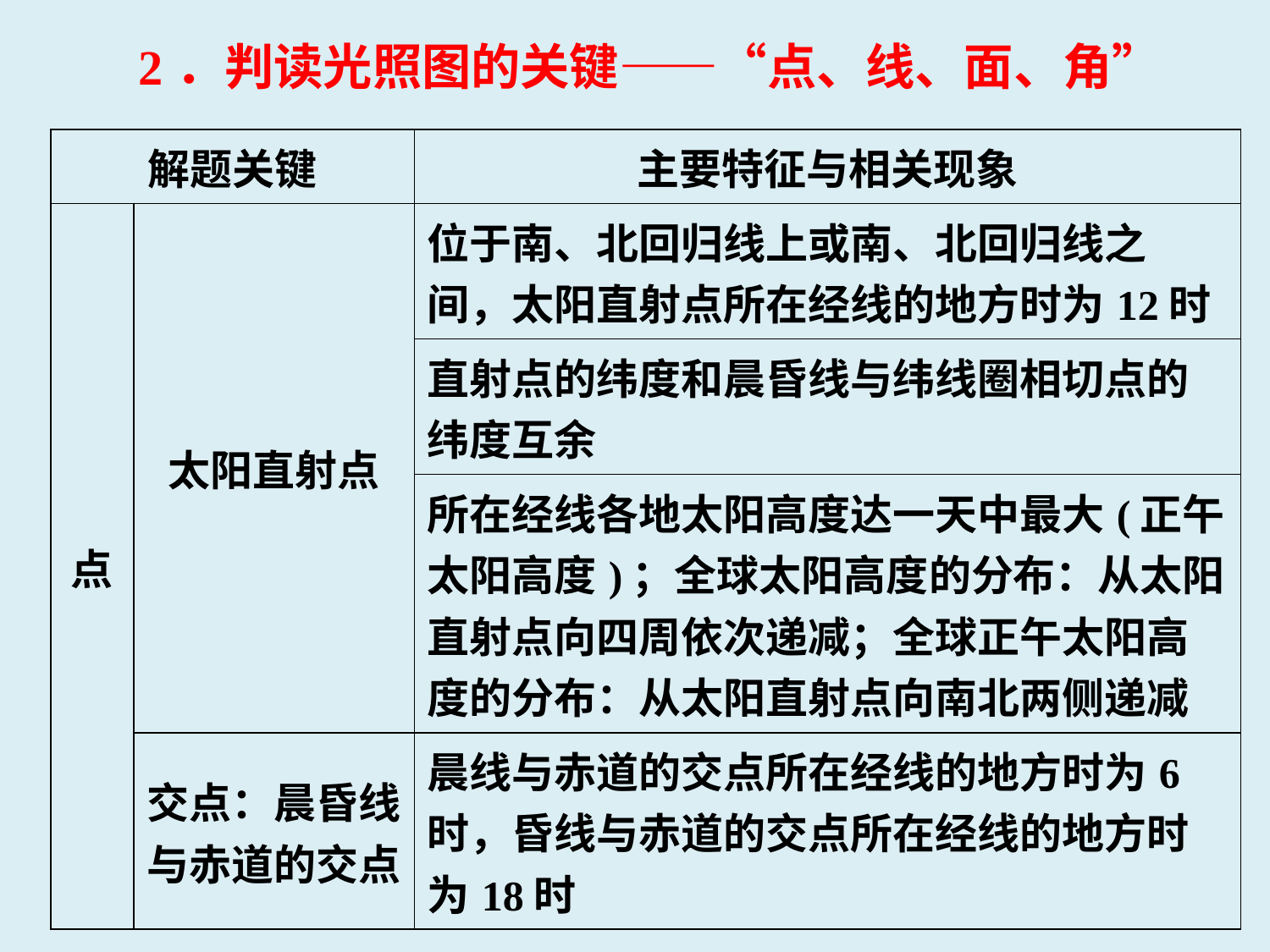

2．判读光照图的关键——“点、线、面、角”
| 解题关键 |  | 主要特征与相关现象 |
| --- | --- | --- |
| 点 | 太阳直射点 | 位于南、北回归线上或南、北回归线之间，太阳直射点所在经线的地方时为12时 |
|  |  | 直射点的纬度和晨昏线与纬线圈相切点的纬度互余 |
|  |  | 所在经线各地太阳高度达一天中最大(正午太阳高度)；全球太阳高度的分布：从太阳直射点向四周依次递减；全球正午太阳高度的分布：从太阳直射点向南北两侧递减 |
|  | 交点：晨昏线与赤道的交点 | 晨线与赤道的交点所在经线的地方时为6时，昏线与赤道的交点所在经线的地方时为18时 |